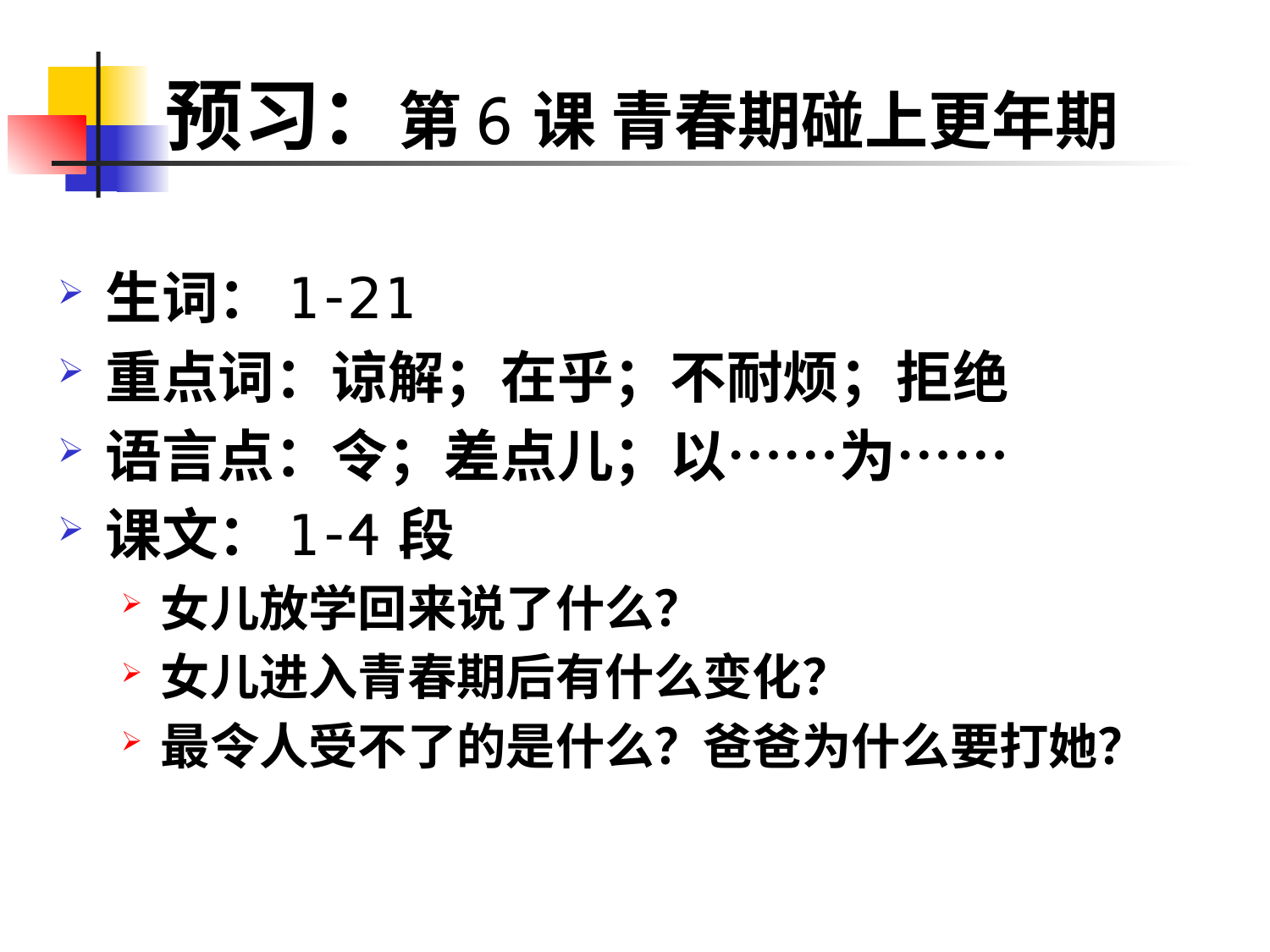

# 预习：第6课 青春期碰上更年期
生词：1-21
重点词：谅解；在乎；不耐烦；拒绝
语言点：令；差点儿；以……为……
课文：1-4段
女儿放学回来说了什么？
女儿进入青春期后有什么变化？
最令人受不了的是什么？爸爸为什么要打她？